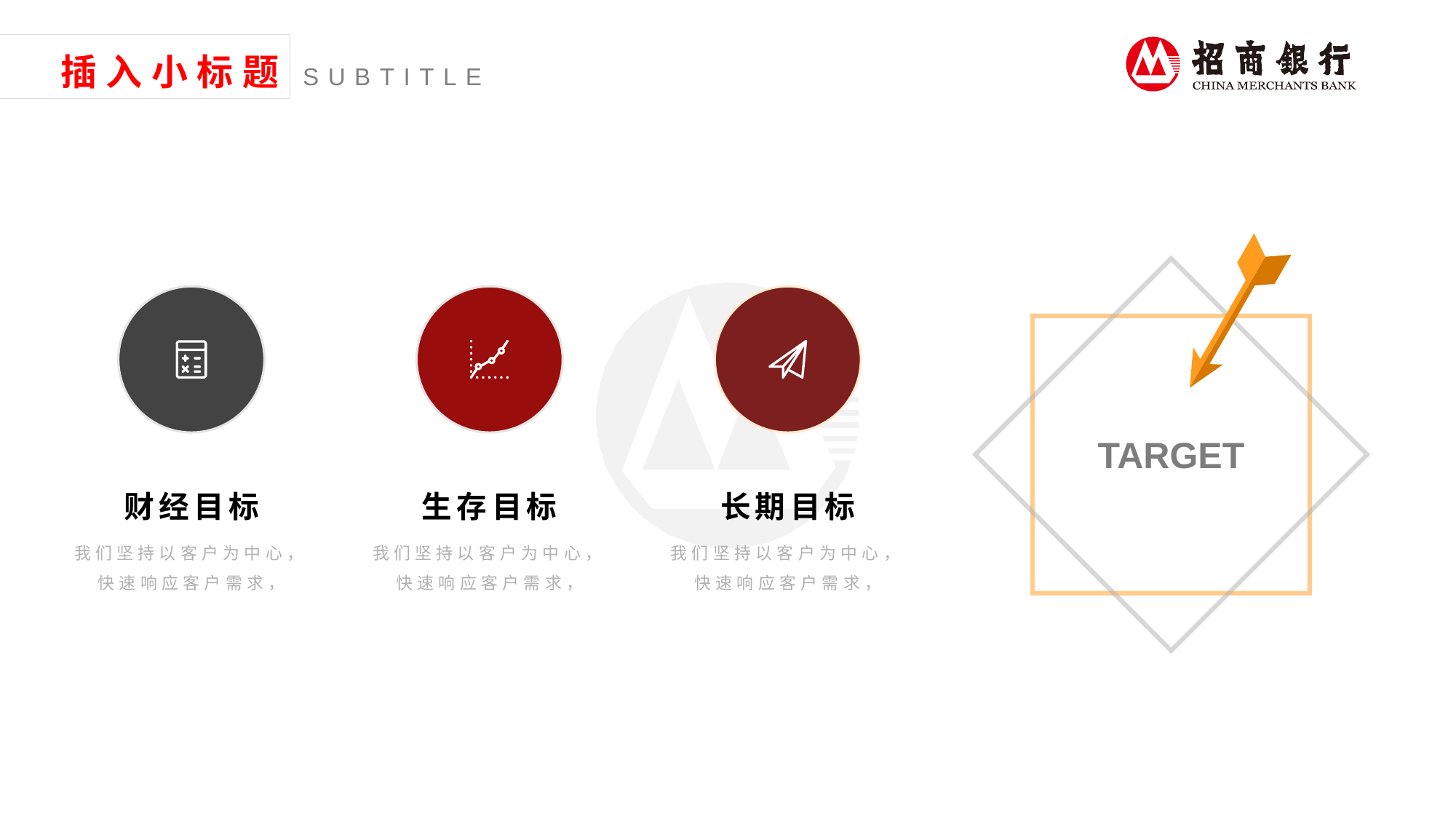

插入小标题
SUBTITLE

TARGET
财经目标
我们坚持以客户为中心，快速响应客户需求，
生存目标
我们坚持以客户为中心，快速响应客户需求，
长期目标
我们坚持以客户为中心，快速响应客户需求，